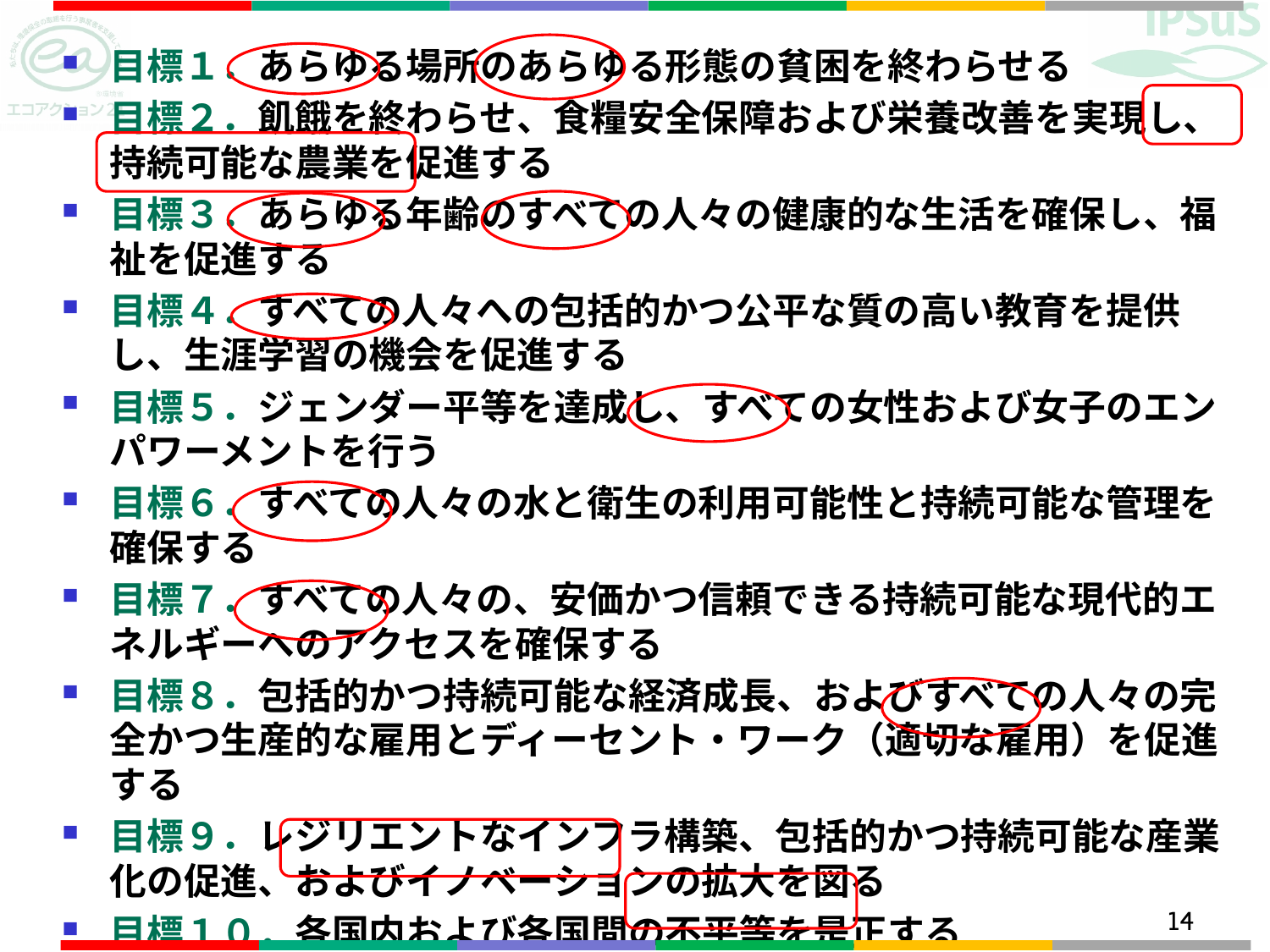

目標１．あらゆる場所のあらゆる形態の貧困を終わらせる
目標２．飢餓を終わらせ、食糧安全保障および栄養改善を実現し、持続可能な農業を促進する
目標３．あらゆる年齢のすべての人々の健康的な生活を確保し、福祉を促進する
目標４．すべての人々への包括的かつ公平な質の高い教育を提供し、生涯学習の機会を促進する
目標５．ジェンダー平等を達成し、すべての女性および女子のエンパワーメントを行う
目標６．すべての人々の水と衛生の利用可能性と持続可能な管理を確保する
目標７．すべての人々の、安価かつ信頼できる持続可能な現代的エネルギーへのアクセスを確保する
目標８．包括的かつ持続可能な経済成長、およびすべての人々の完全かつ生産的な雇用とディーセント・ワーク（適切な雇用）を促進する
目標９．レジリエントなインフラ構築、包括的かつ持続可能な産業化の促進、およびイノベーションの拡大を図る
目標１０．各国内および各国間の不平等を是正する

14